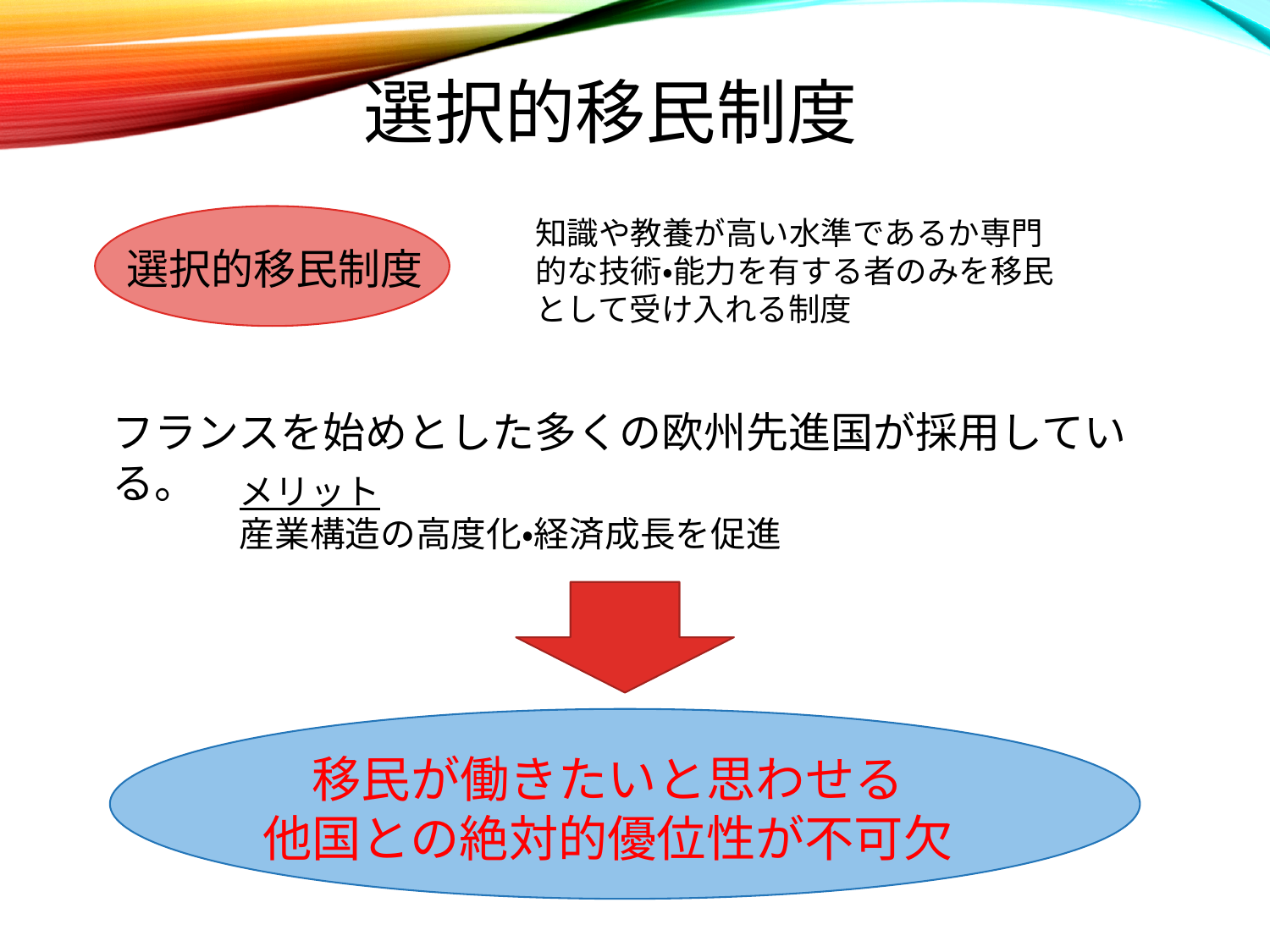

# 選択的移民制度

選択的移民制度
知識や教養が高い水準であるか専門的な技術・能力を有する者のみを移民として受け入れる制度
フランスを始めとした多くの欧州先進国が採用している。
メリット
産業構造の高度化・経済成長を促進

移民が働きたいと思わせる
他国との絶対的優位性が不可欠